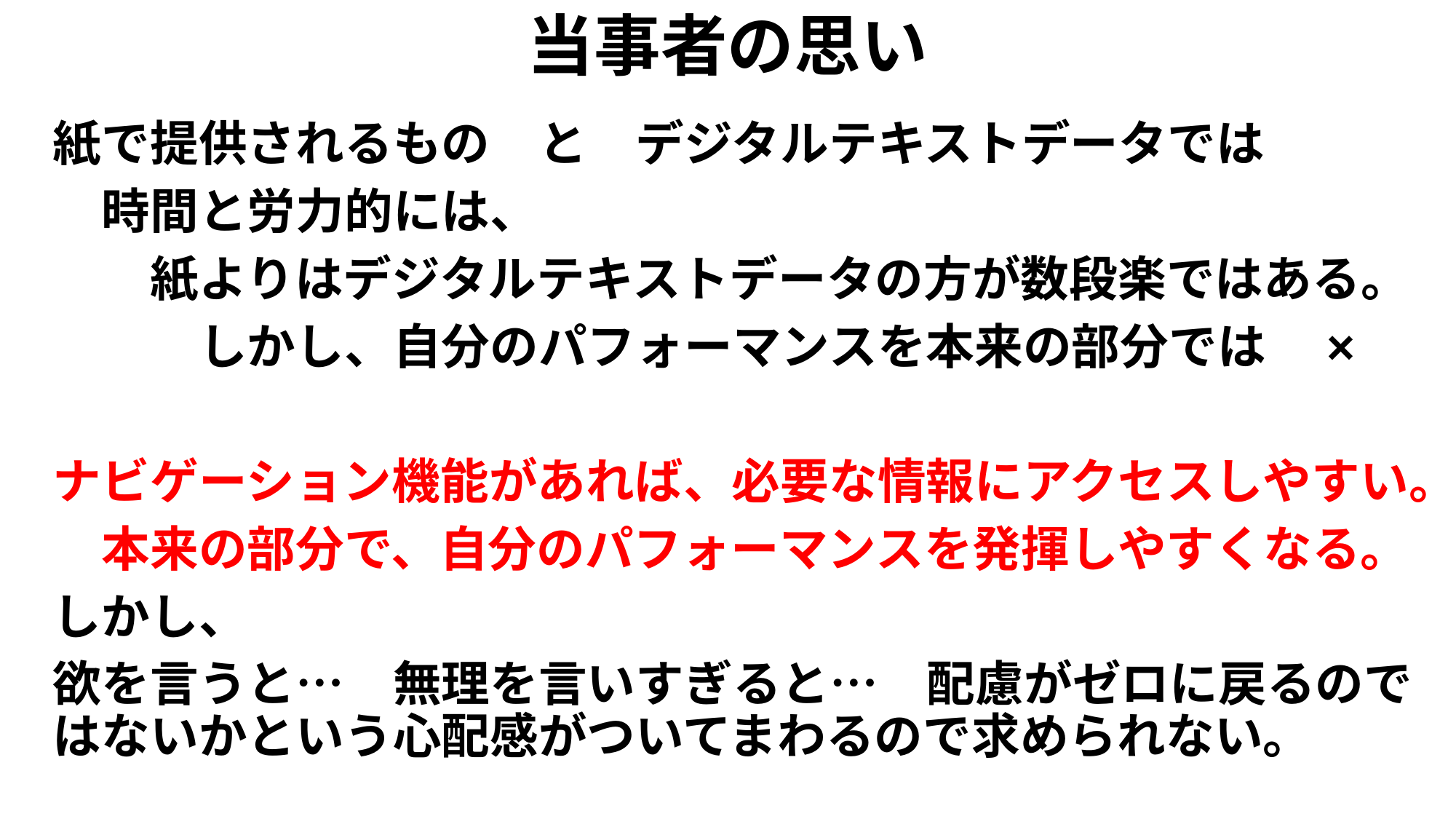

# 当事者の思い
紙で提供されるもの　と　デジタルテキストデータでは
　時間と労力的には、
　　紙よりはデジタルテキストデータの方が数段楽ではある。
　　　しかし、自分のパフォーマンスを本来の部分では　×

ナビゲーション機能があれば、必要な情報にアクセスしやすい。
　本来の部分で、自分のパフォーマンスを発揮しやすくなる。
しかし、
欲を言うと…　無理を言いすぎると…　配慮がゼロに戻るのではないかという心配感がついてまわるので求められない。